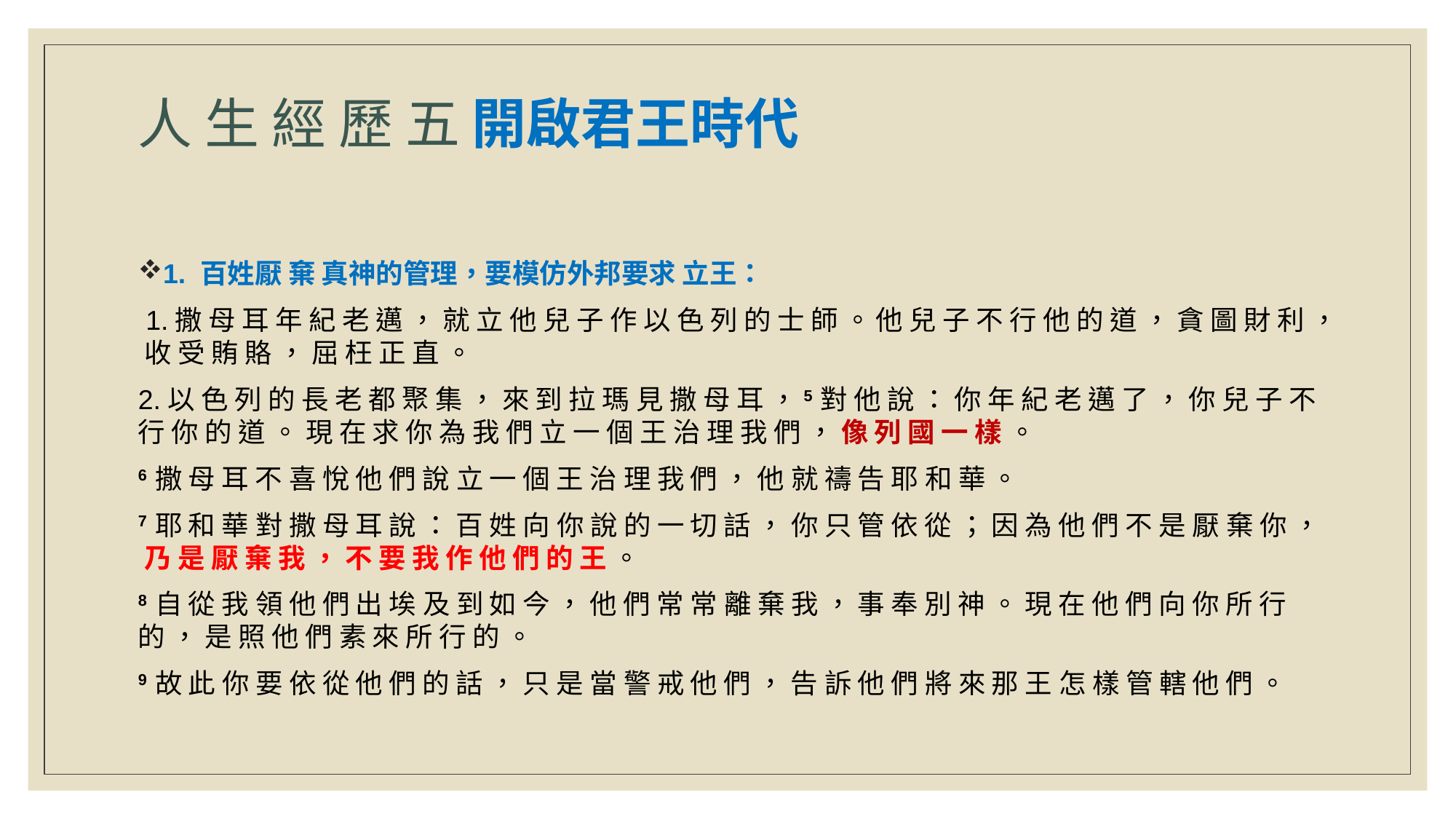

# 人 生 經 歷 五 開啟君王時代
1. 百姓厭 棄 真神的管理，要模仿外邦要求 立王：
 1.撒 母 耳 年 紀 老 邁 ， 就 立 他 兒 子 作 以 色 列 的 士 師 。 他 兒 子 不 行 他 的 道 ， 貪 圖 財 利 ， 收 受 賄 賂 ， 屈 枉 正 直 。
2.以 色 列 的 長 老 都 聚 集 ， 來 到 拉 瑪 見 撒 母 耳 ，5 對 他 說 ： 你 年 紀 老 邁 了 ， 你 兒 子 不 行 你 的 道 。 現 在 求 你 為 我 們 立 一 個 王 治 理 我 們 ， 像 列 國 一 樣 。
6 撒 母 耳 不 喜 悅 他 們 說 立 一 個 王 治 理 我 們 ， 他 就 禱 告 耶 和 華 。
7 耶 和 華 對 撒 母 耳 說 ： 百 姓 向 你 說 的 一 切 話 ， 你 只 管 依 從 ； 因 為 他 們 不 是 厭 棄 你 ， 乃 是 厭 棄 我 ， 不 要 我 作 他 們 的 王 。
8 自 從 我 領 他 們 出 埃 及 到 如 今 ， 他 們 常 常 離 棄 我 ， 事 奉 別 神 。 現 在 他 們 向 你 所 行 的 ， 是 照 他 們 素 來 所 行 的 。
9 故 此 你 要 依 從 他 們 的 話 ， 只 是 當 警 戒 他 們 ， 告 訴 他 們 將 來 那 王 怎 樣 管 轄 他 們 。